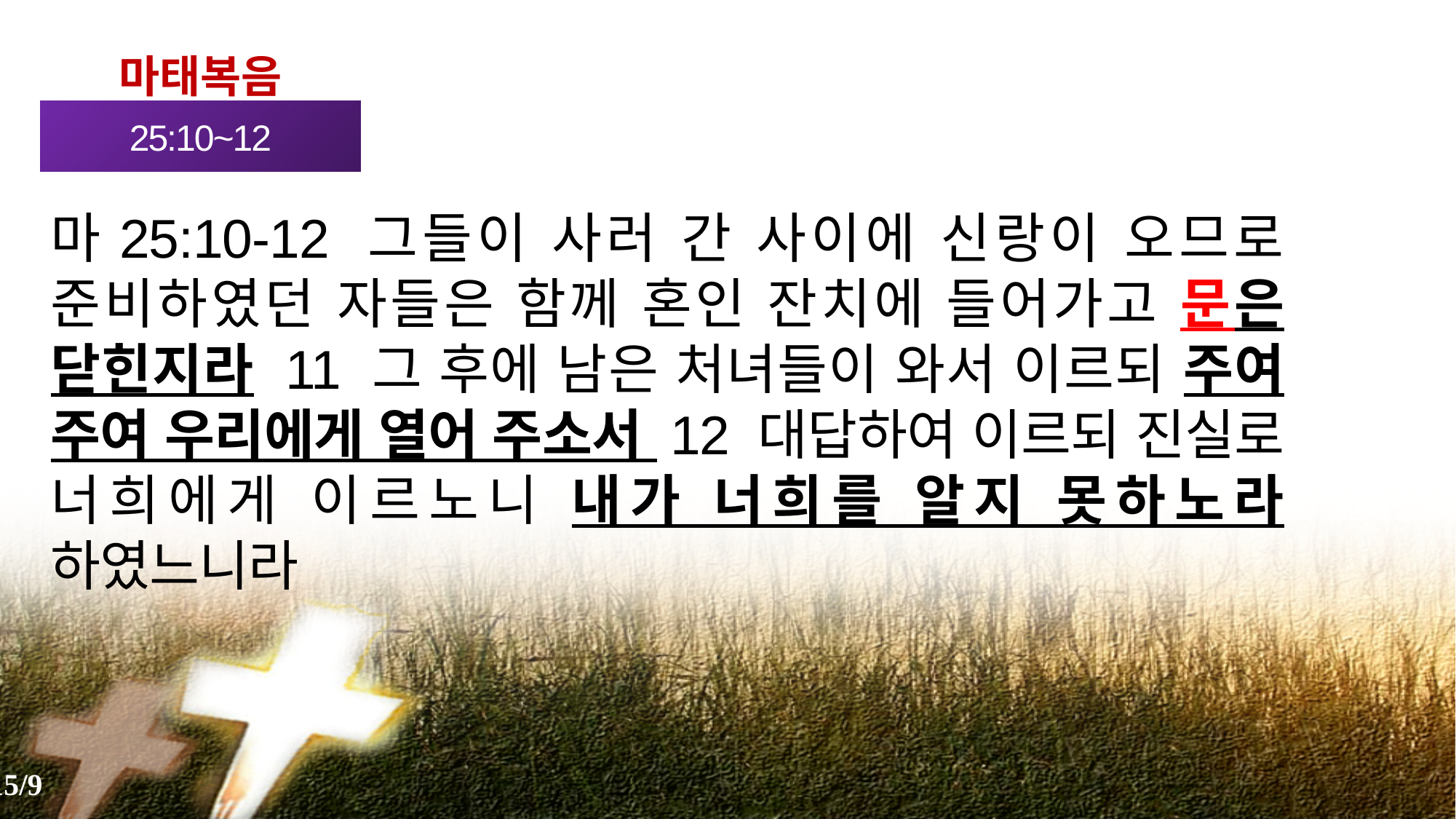

마태복음

25:10~12
마25:10-12 그들이 사러 간 사이에 신랑이 오므로 준비하였던 자들은 함께 혼인 잔치에 들어가고 문은 닫힌지라 11 그 후에 남은 처녀들이 와서 이르되 주여 주여 우리에게 열어 주소서 12 대답하여 이르되 진실로 너희에게 이르노니 내가 너희를 알지 못하노라 하였느니라